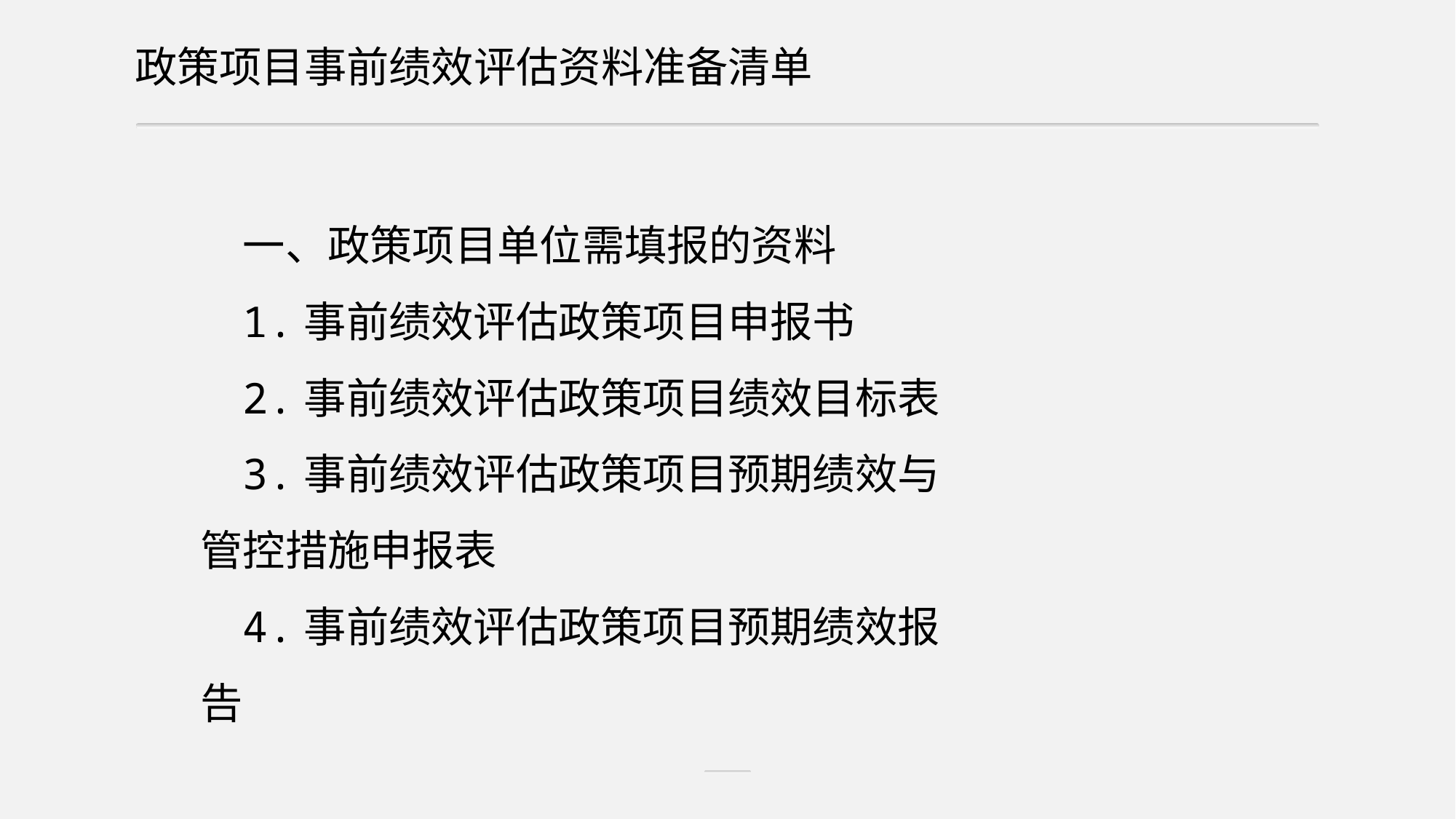

政策项目事前绩效评估资料准备清单
一、政策项目单位需填报的资料
1.事前绩效评估政策项目申报书
2.事前绩效评估政策项目绩效目标表
3.事前绩效评估政策项目预期绩效与管控措施申报表
4.事前绩效评估政策项目预期绩效报告
52